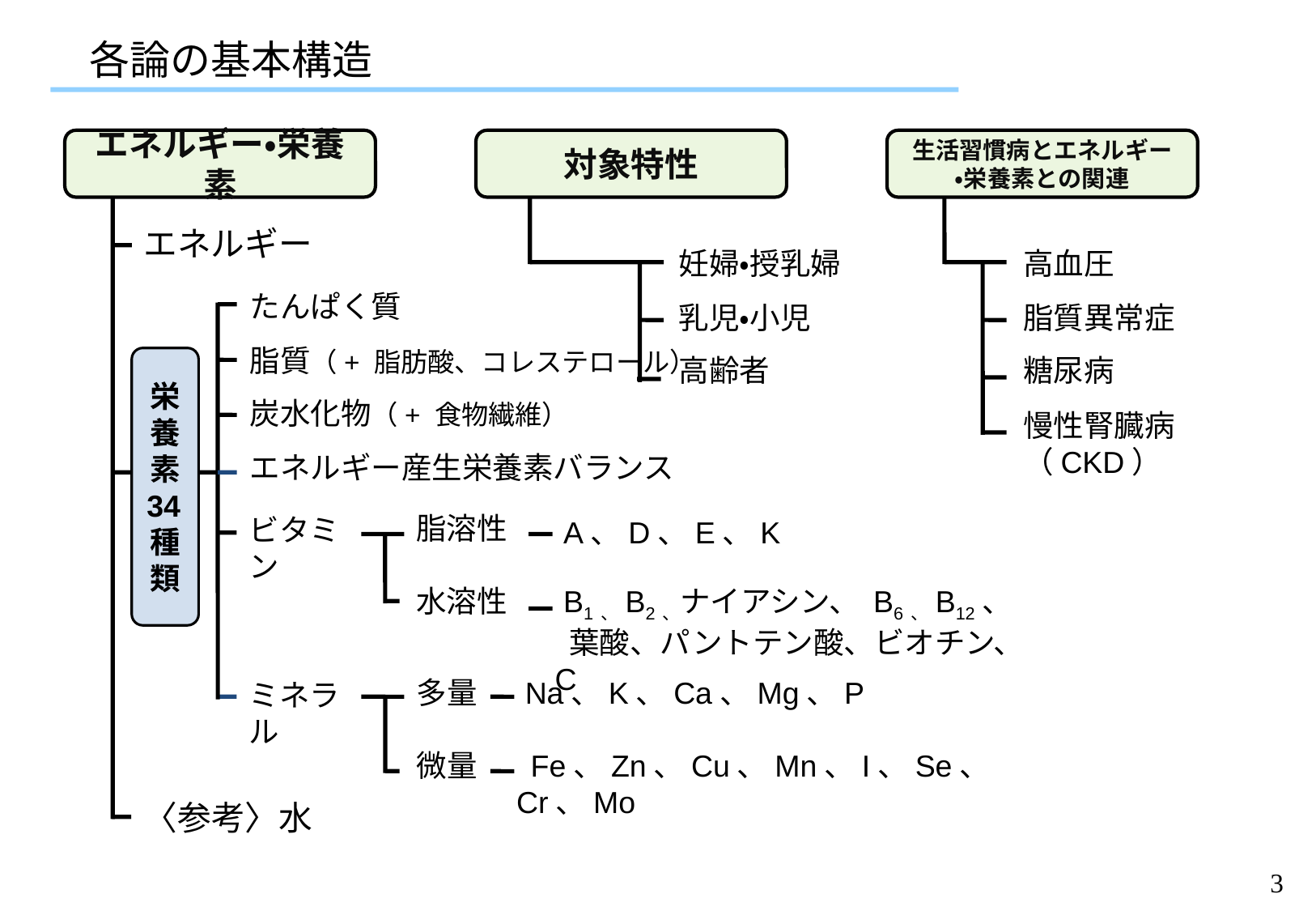

各論の基本構造

エネルギー・栄養素
対象特性
生活習慣病とエネルギー
・栄養素との関連

エネルギー
妊婦・授乳婦
　
乳児・小児
高齢者
高血圧
　
脂質異常症
糖尿病

慢性腎臓病（CKD）

たんぱく質
　
脂質（+ 脂肪酸、コレステロール）
炭水化物（+ 食物繊維）
　
エネルギー産生栄養素バランス

栄養素
34種類

脂溶性
　
水溶性
ビタミン
 A、D、E、K

 B1、B2、ナイアシン、 B6、B12、
 葉酸、パントテン酸、ビオチン、C

 Na、K、Ca、Mg、P
　
 Fe、Zn、Cu、Mn、I、Se、Cr、Mo
多量
　
微量
ミネラル

〈参考〉水

3